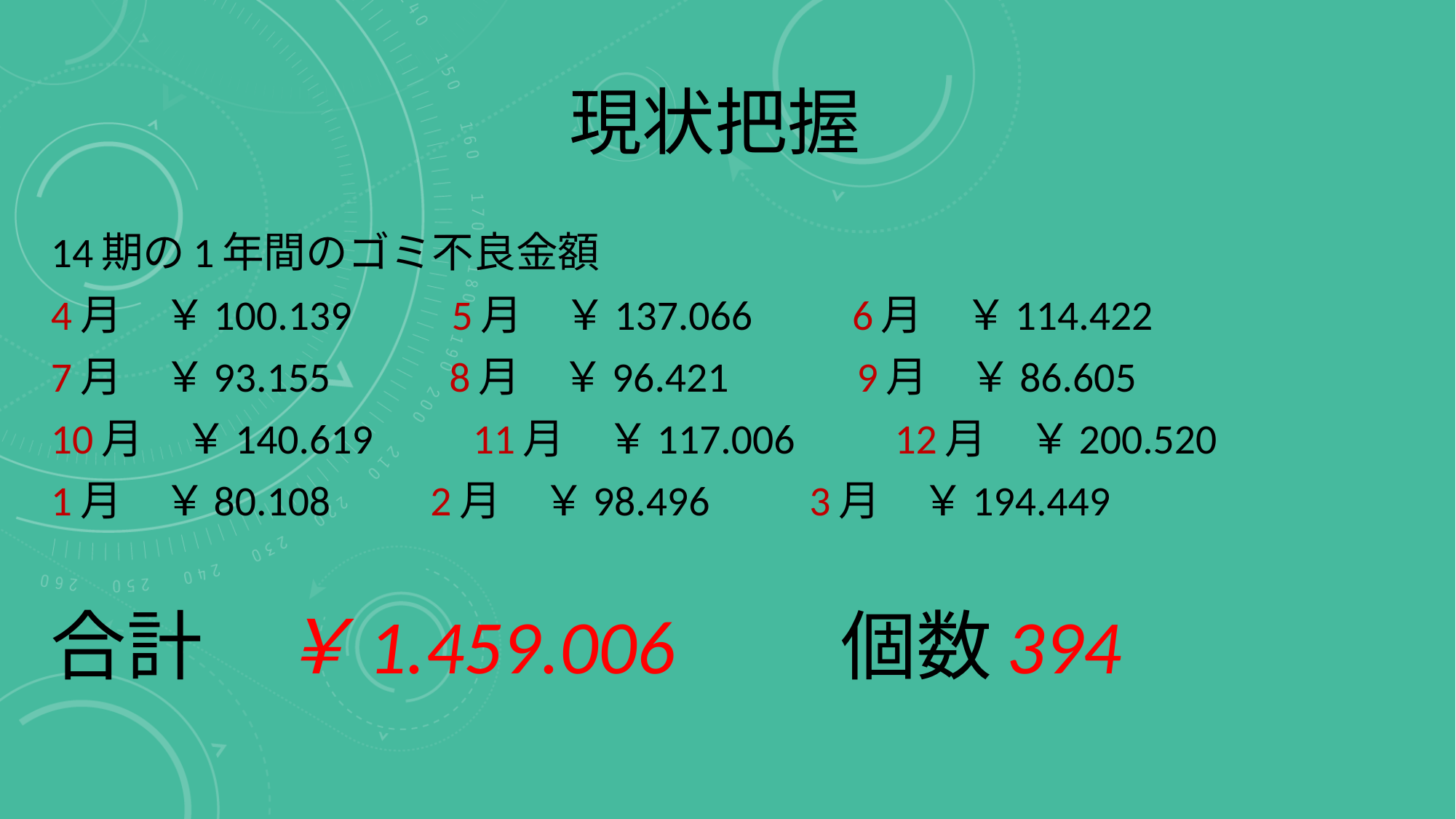

# 現状把握
14期の1年間のゴミ不良金額
4月　￥100.139　　5月　￥137.066　　6月　￥114.422
7月　￥93.155　　  8月　￥96.421　　   9月　￥86.605
10月　￥140.619　　11月　￥117.006　　12月　￥200.520
1月　￥80.108　　2月　￥98.496　　3月　￥194.449

合計　￥1.459.006　　個数394